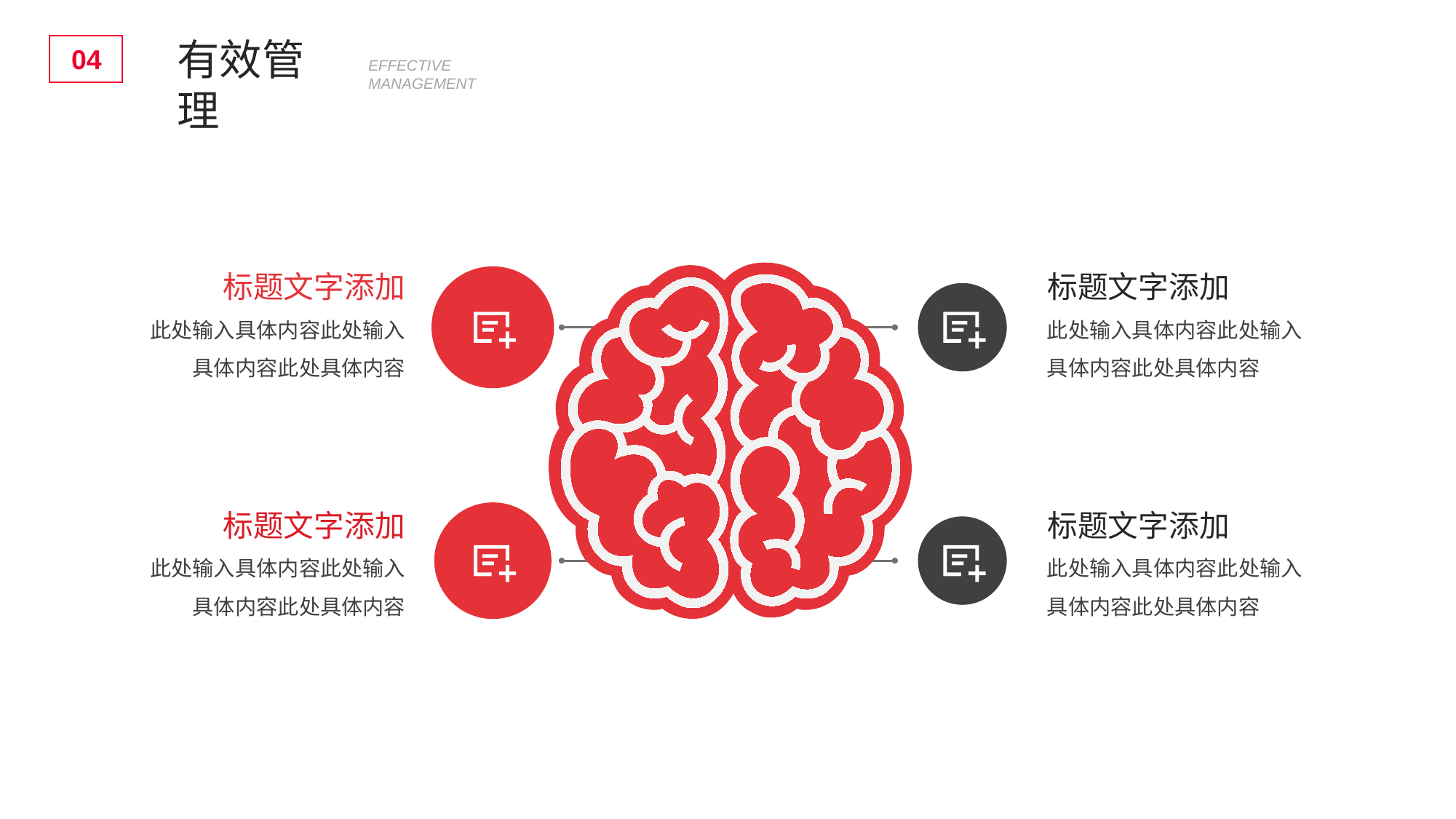

BY YUSHEN
有效管理

04
EFFECTIVE MANAGEMENT

标题文字添加
此处输入具体内容此处输入具体内容此处具体内容

标题文字添加
此处输入具体内容此处输入具体内容此处具体内容

标题文字添加
此处输入具体内容此处输入具体内容此处具体内容

标题文字添加
此处输入具体内容此处输入具体内容此处具体内容